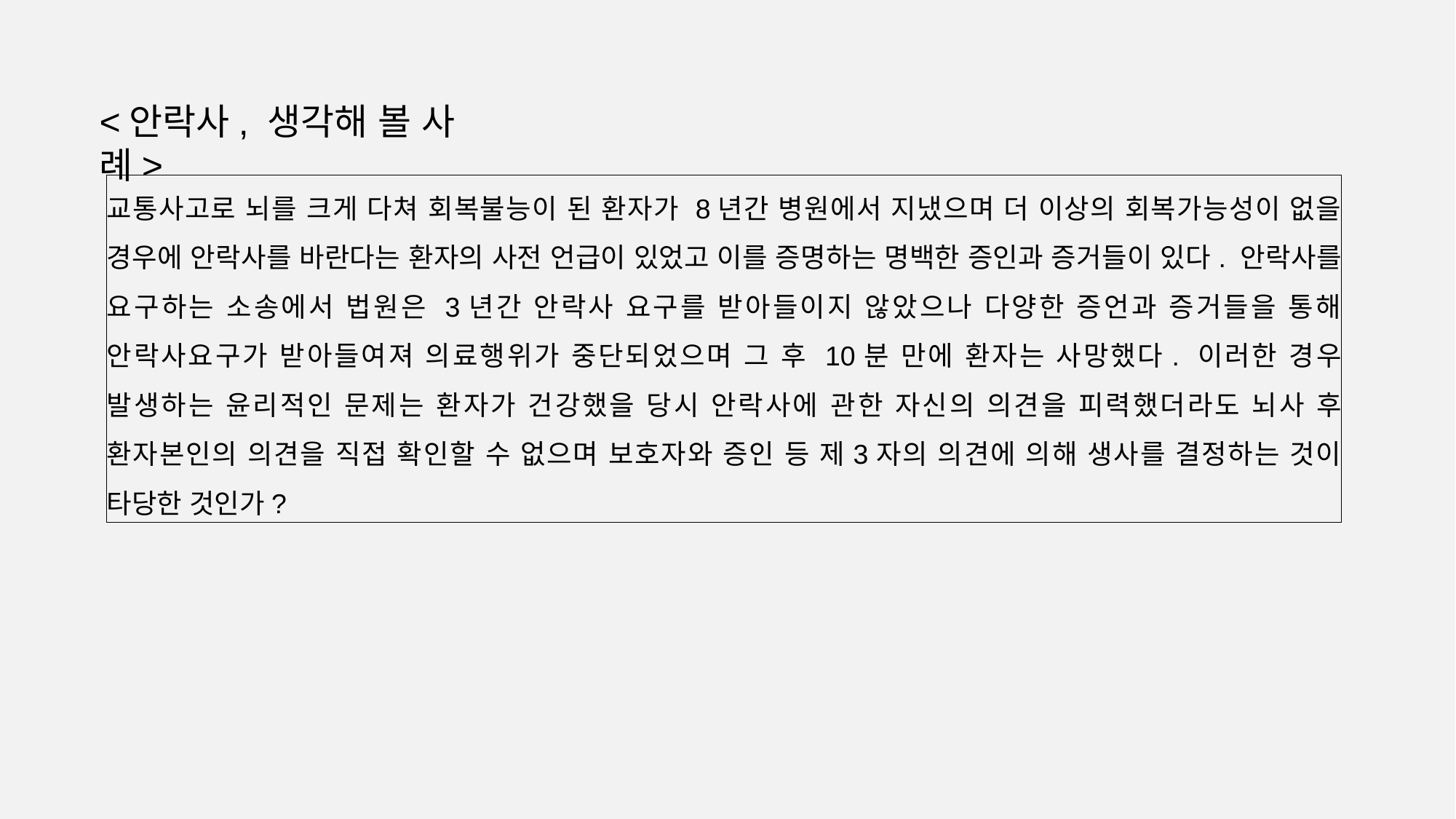

<안락사, 생각해 볼 사례>
교통사고로 뇌를 크게 다쳐 회복불능이 된 환자가 8년간 병원에서 지냈으며 더 이상의 회복가능성이 없을 경우에 안락사를 바란다는 환자의 사전 언급이 있었고 이를 증명하는 명백한 증인과 증거들이 있다. 안락사를 요구하는 소송에서 법원은 3년간 안락사 요구를 받아들이지 않았으나 다양한 증언과 증거들을 통해 안락사요구가 받아들여져 의료행위가 중단되었으며 그 후 10분 만에 환자는 사망했다. 이러한 경우 발생하는 윤리적인 문제는 환자가 건강했을 당시 안락사에 관한 자신의 의견을 피력했더라도 뇌사 후 환자본인의 의견을 직접 확인할 수 없으며 보호자와 증인 등 제3자의 의견에 의해 생사를 결정하는 것이 타당한 것인가?